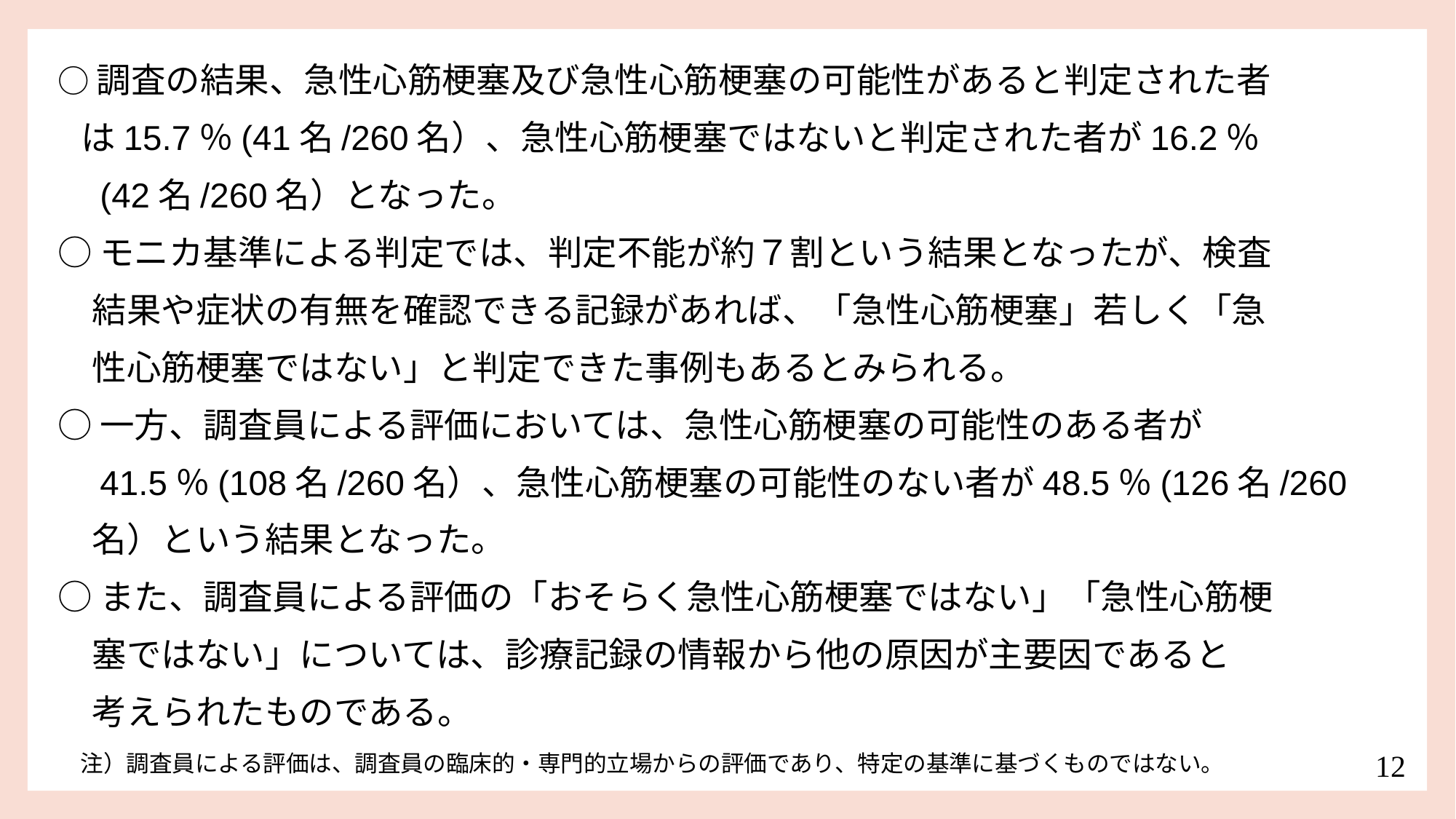

○調査の結果、急性心筋梗塞及び急性心筋梗塞の可能性があると判定された者
  は15.7％(41名/260名）、急性心筋梗塞ではないと判定された者が16.2％
　(42名/260名）となった。
○モニカ基準による判定では、判定不能が約７割という結果となったが、検査
　結果や症状の有無を確認できる記録があれば、「急性心筋梗塞」若しく「急
　性心筋梗塞ではない」と判定できた事例もあるとみられる。
○一方、調査員による評価においては、急性心筋梗塞の可能性のある者が
　41.5％(108名/260名）、急性心筋梗塞の可能性のない者が48.5％(126名/260
　名）という結果となった。
○また、調査員による評価の「おそらく急性心筋梗塞ではない」「急性心筋梗
　塞ではない」については、診療記録の情報から他の原因が主要因であると
　考えられたものである。
　注）調査員による評価は、調査員の臨床的・専門的立場からの評価であり、特定の基準に基づくものではない。
12